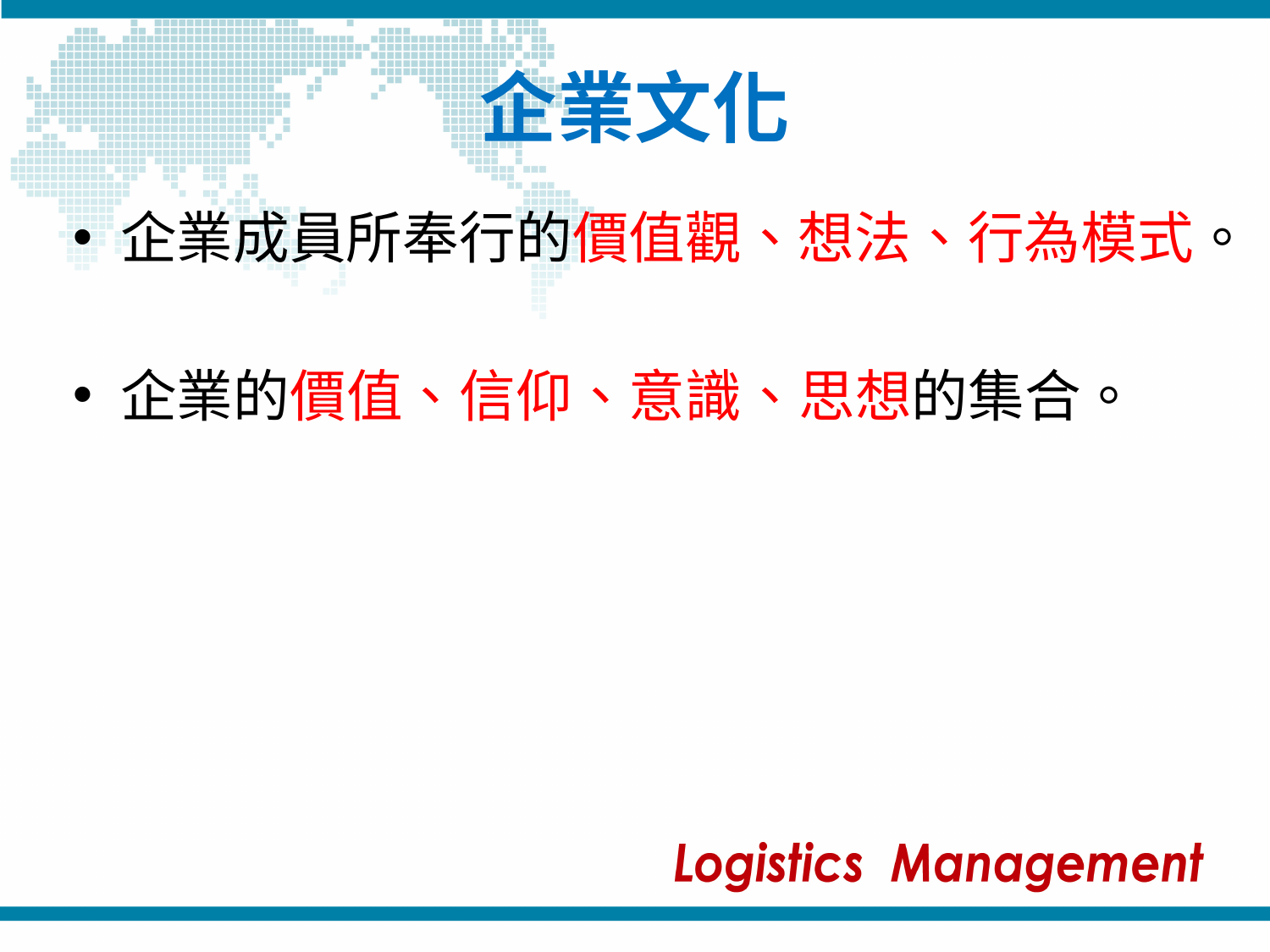

# 企業文化
企業成員所奉行的價值觀、想法、行為模式。

企業的價值、信仰、意識、思想的集合。